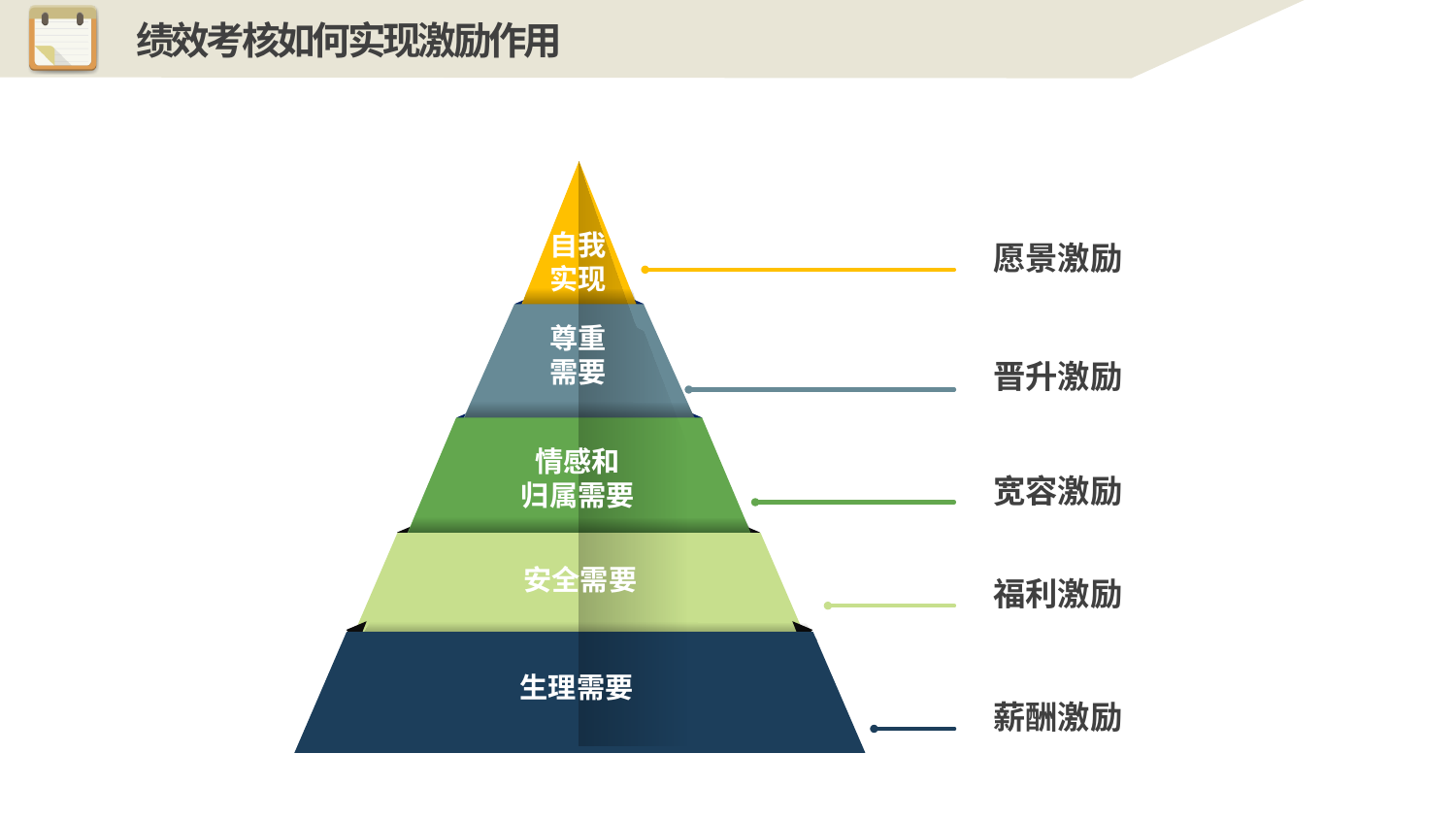

绩效考核如何实现激励作用

自我
实现
愿景激励
尊重需要
晋升激励
情感和
归属需要
宽容激励
安全需要
福利激励
生理需要
薪酬激励